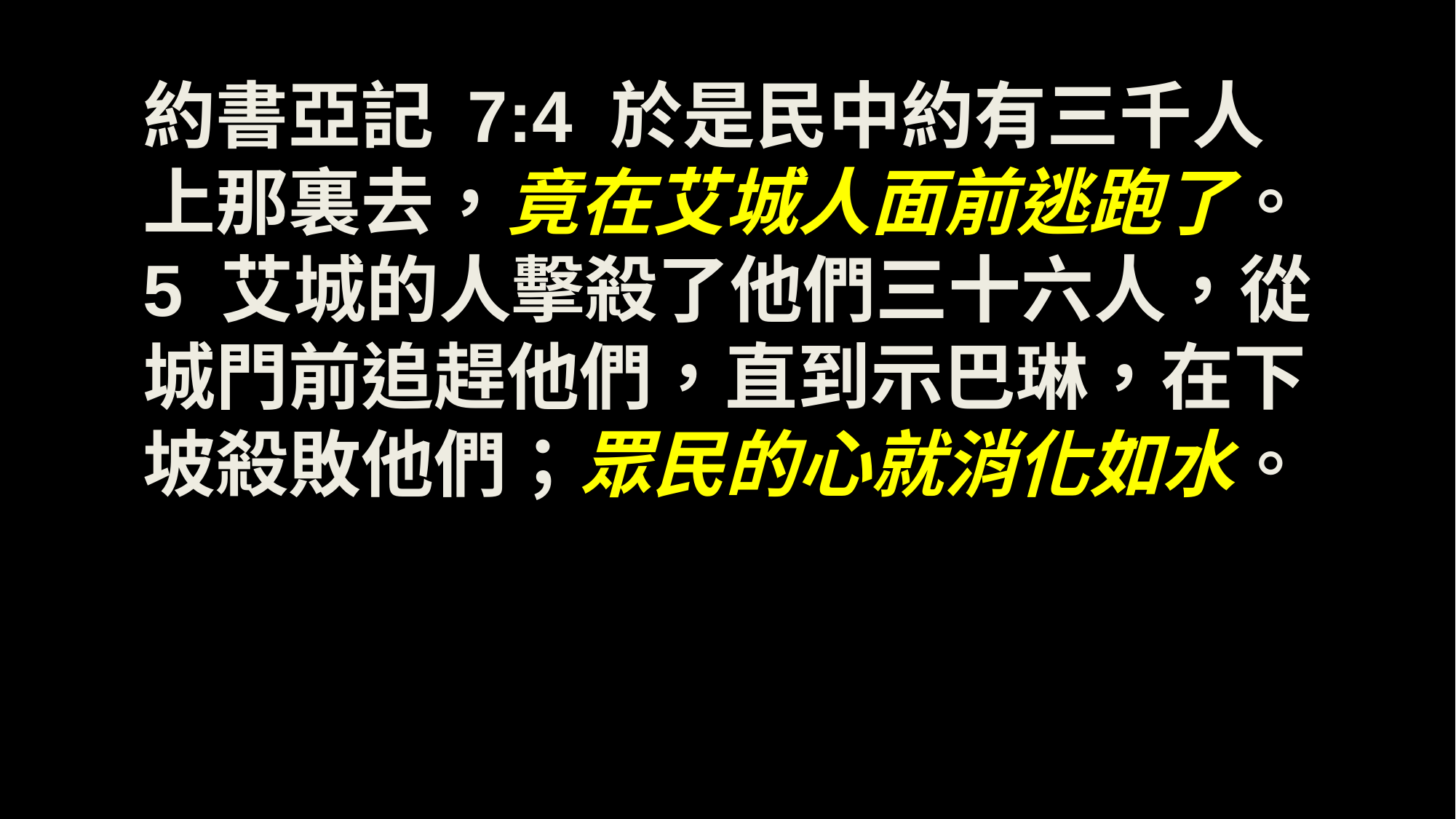

約書亞記 7:4 於是民中約有三千人上那裏去，竟在艾城人面前逃跑了。5 艾城的人擊殺了他們三十六人，從城門前追趕他們，直到示巴琳，在下坡殺敗他們；眾民的心就消化如水。